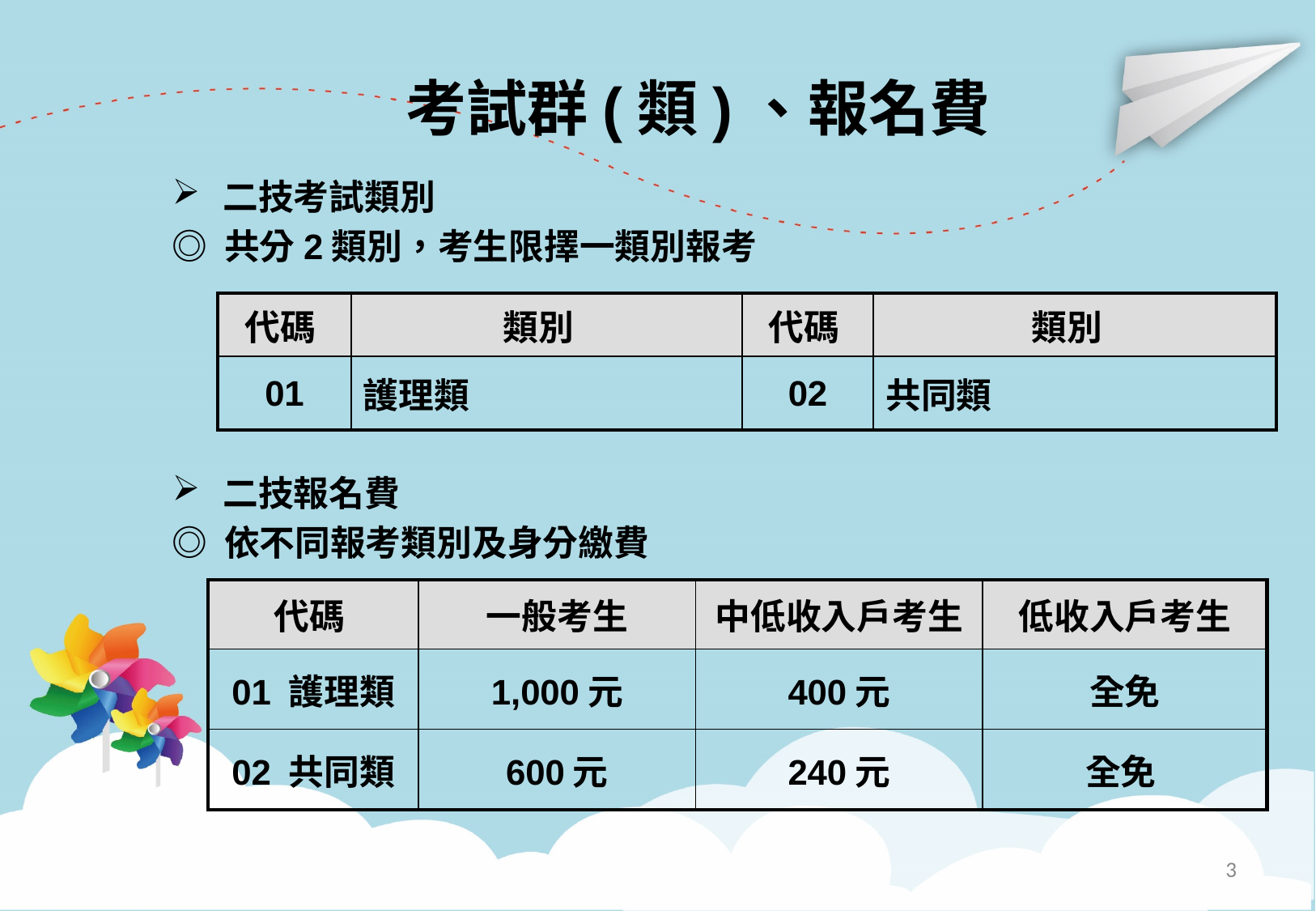

考試群(類)、報名費
二技考試類別
◎ 共分2類別，考生限擇一類別報考
| 代碼 | 類別 | 代碼 | 類別 |
| --- | --- | --- | --- |
| 01 | 護理類 | 02 | 共同類 |
二技報名費
◎ 依不同報考類別及身分繳費
| 代碼 | 一般考生 | 中低收入戶考生 | 低收入戶考生 |
| --- | --- | --- | --- |
| 01 護理類 | 1,000元 | 400元 | 全免 |
| 02 共同類 | 600元 | 240元 | 全免 |
3